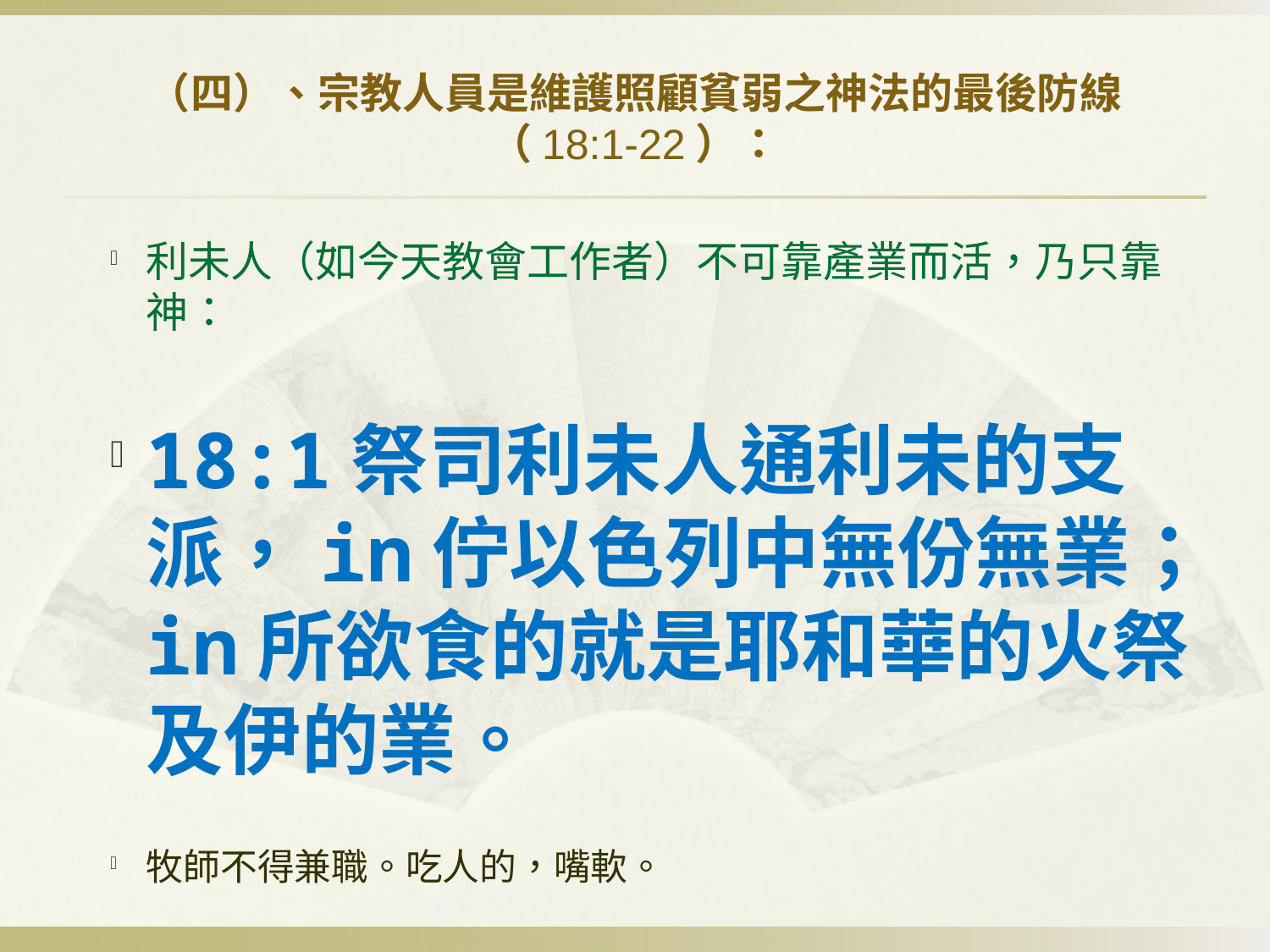

# （四）、宗教人員是維護照顧貧弱之神法的最後防線 （18:1-22）：
利未人（如今天教會工作者）不可靠產業而活，乃只靠神：

18:1祭司利未人通利未的支派，in佇以色列中無份無業；in所欲食的就是耶和華的火祭及伊的業。

牧師不得兼職。吃人的，嘴軟。